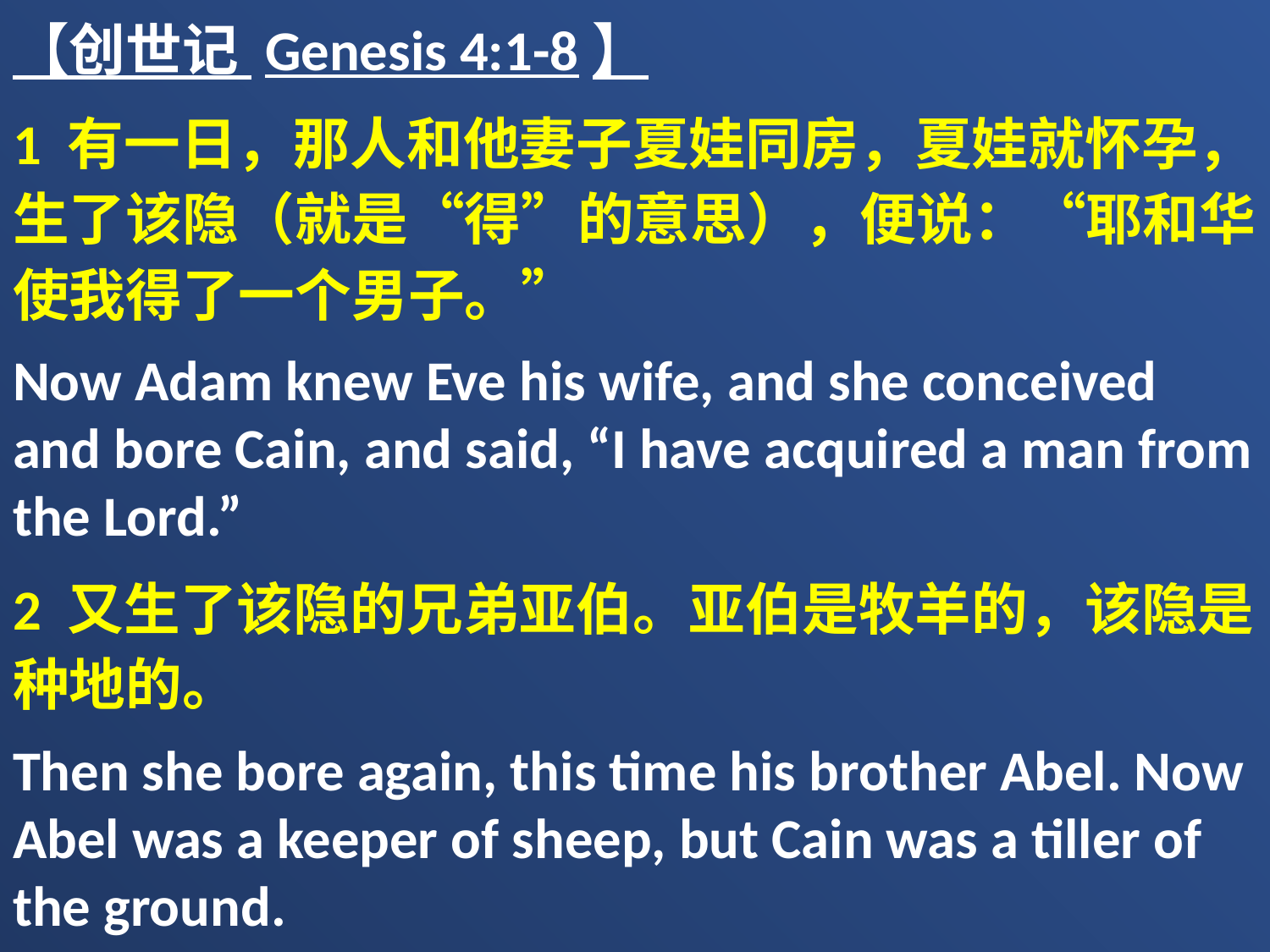

【创世记 Genesis 4:1-8】
1 有一日，那人和他妻子夏娃同房，夏娃就怀孕，生了该隐（就是“得”的意思），便说：“耶和华使我得了一个男子。”
Now Adam knew Eve his wife, and she conceived and bore Cain, and said, “I have acquired a man from the Lord.”
2 又生了该隐的兄弟亚伯。亚伯是牧羊的，该隐是种地的。
Then she bore again, this time his brother Abel. Now Abel was a keeper of sheep, but Cain was a tiller of the ground.